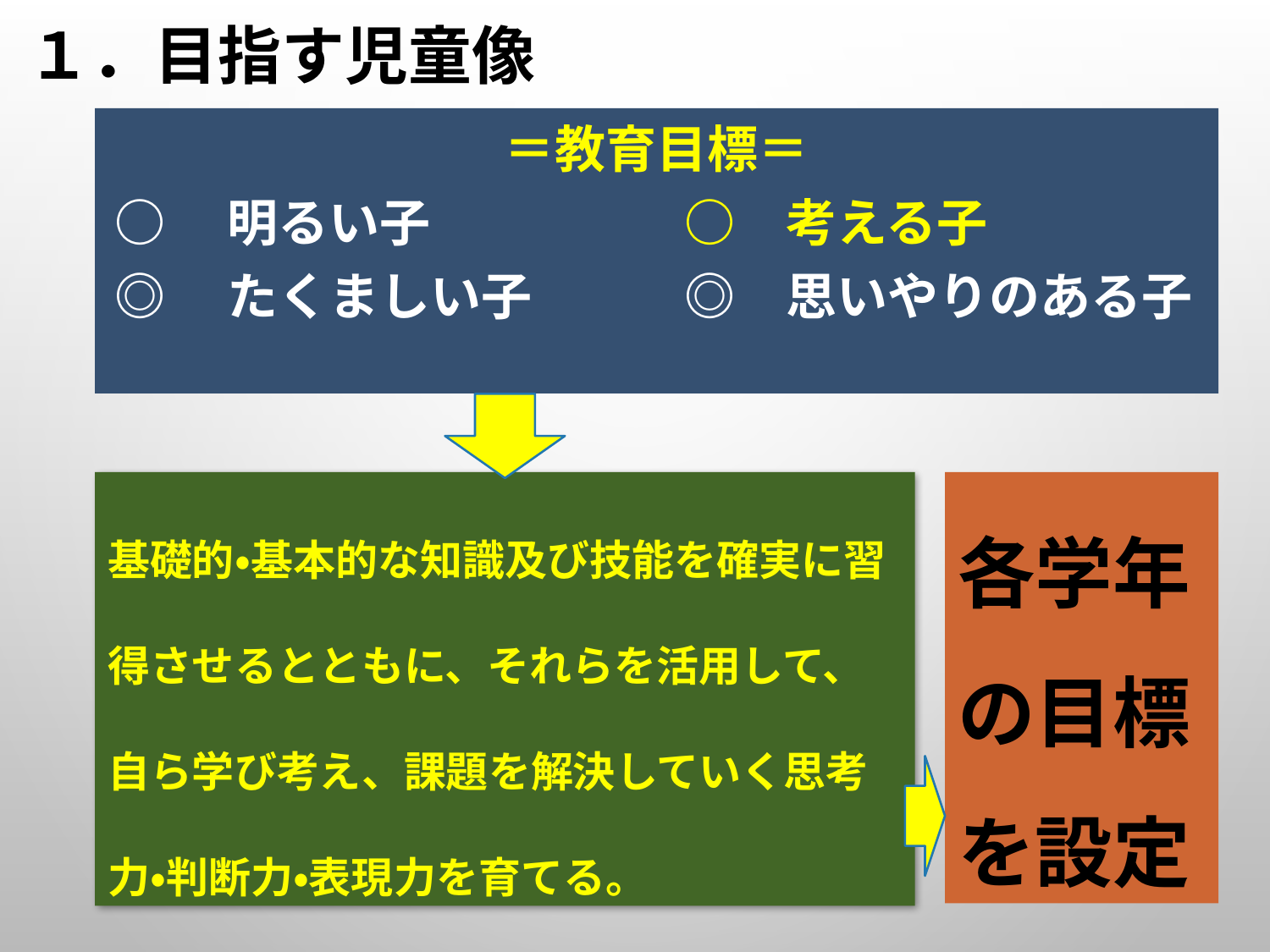

# １．目指す児童像
＝教育目標＝
○　明るい子　　　　　○　考える子
◎　たくましい子　　　◎　思いやりのある子

基礎的・基本的な知識及び技能を確実に習得させるとともに、それらを活用して、自ら学び考え、課題を解決していく思考力・判断力・表現力を育てる。
各学年の目標を設定